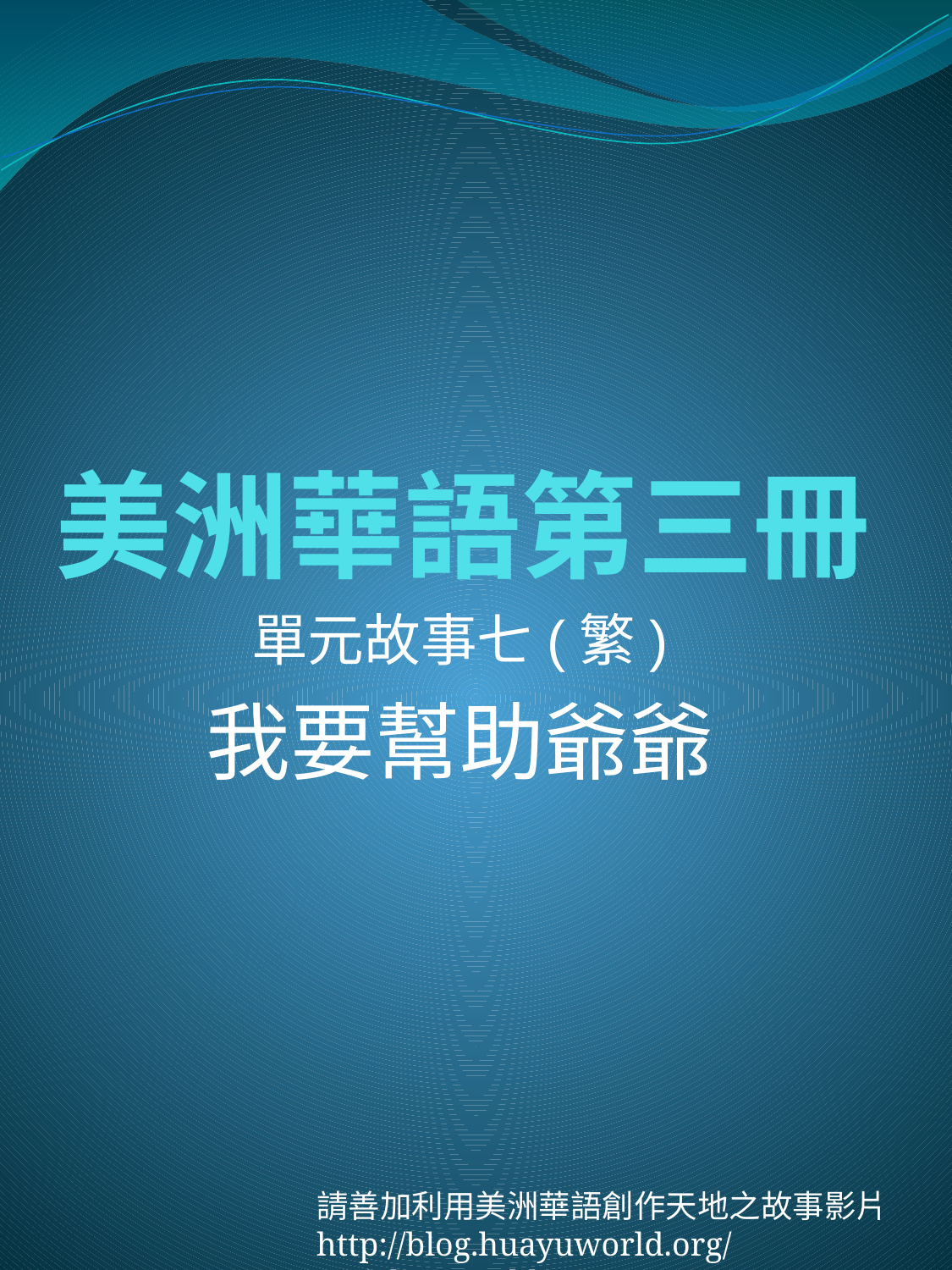

# 美洲華語第三冊
單元故事七(繁)
我要幫助爺爺
請善加利用美洲華語創作天地之故事影片
http://blog.huayuworld.org/meizhouworld